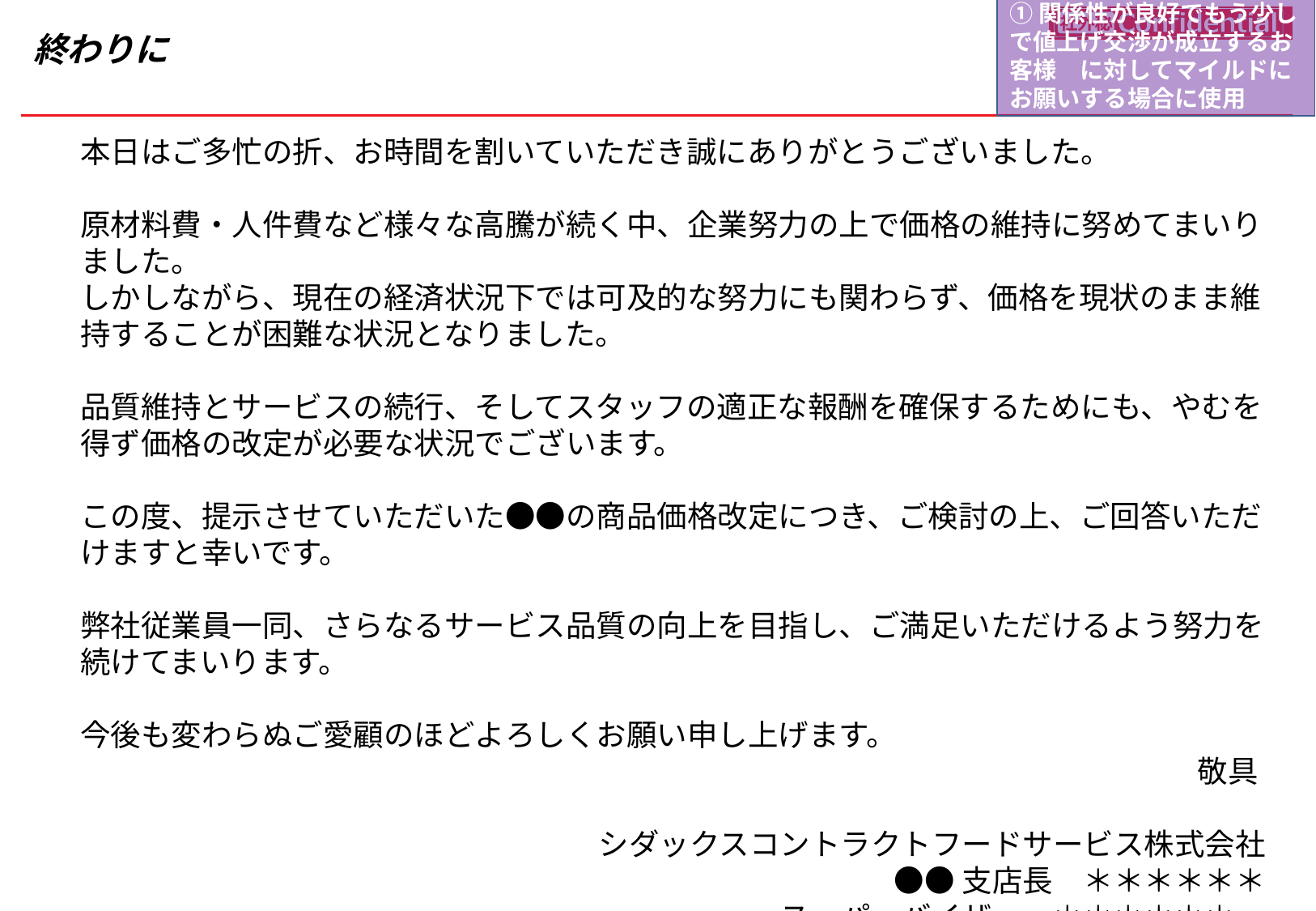

①関係性が良好でもう少しで値上げ交渉が成立するお客様　に対してマイルドにお願いする場合に使用
終わりに

本日はご多忙の折、お時間を割いていただき誠にありがとうございました。

原材料費・人件費など様々な高騰が続く中、企業努力の上で価格の維持に努めてまいりました。
しかしながら、現在の経済状況下では可及的な努力にも関わらず、価格を現状のまま維持することが困難な状況となりました。

品質維持とサービスの続行、そしてスタッフの適正な報酬を確保するためにも、やむを得ず価格の改定が必要な状況でございます。

この度、提示させていただいた●●の商品価格改定につき、ご検討の上、ご回答いただけますと幸いです。

弊社従業員一同、さらなるサービス品質の向上を目指し、ご満足いただけるよう努力を続けてまいります。

今後も変わらぬご愛顧のほどよろしくお願い申し上げます。
敬具

シダックスコントラクトフードサービス株式会社
●●支店長　＊＊＊＊＊＊
スーパーバイザー　＊＊＊＊＊＊